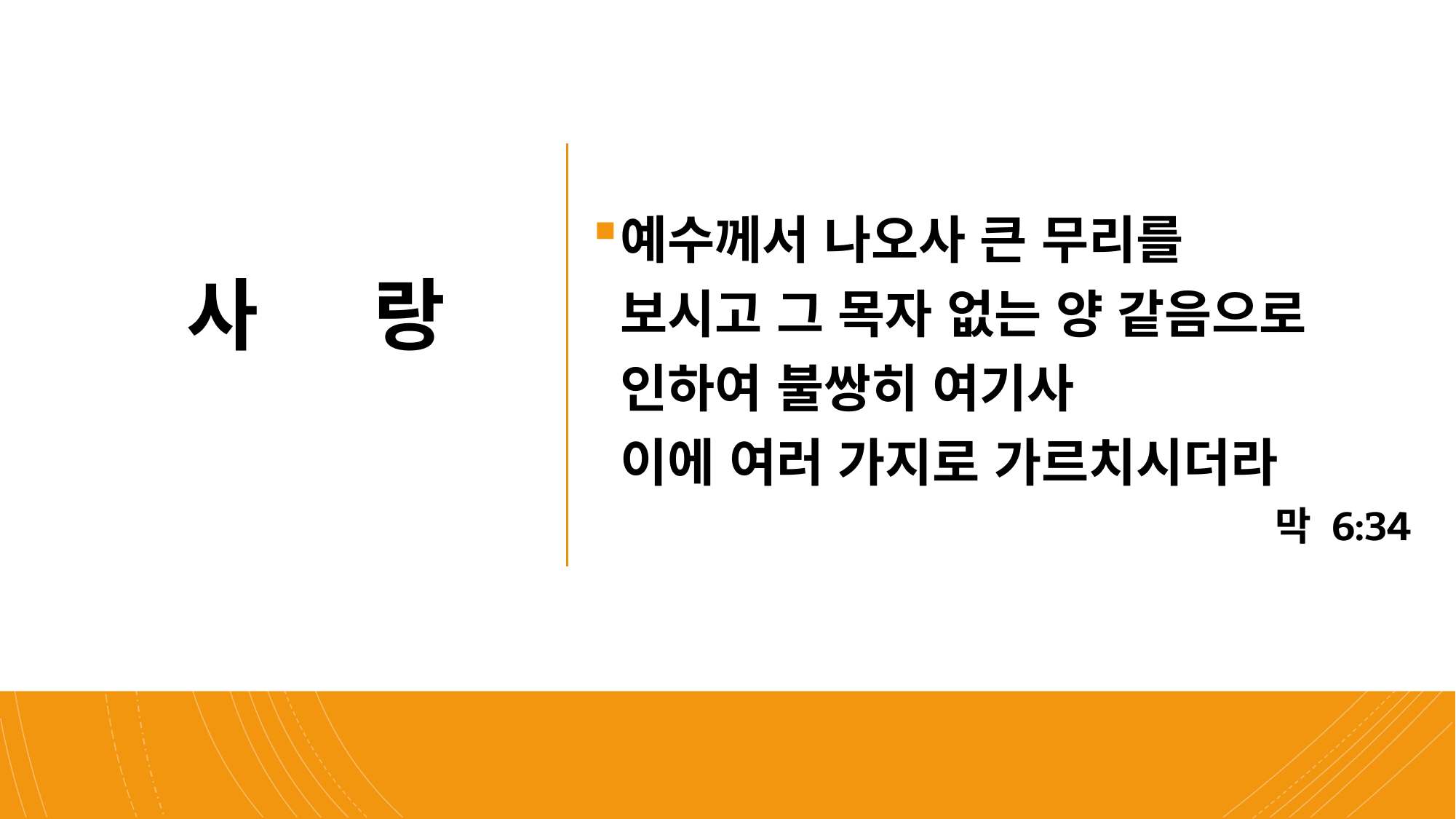

예수께서 나오사 큰 무리를
보시고 그 목자 없는 양 같음으로 인하여 불쌍히 여기사
이에 여러 가지로 가르치시더라
                                                           막 6:34
# 사      랑